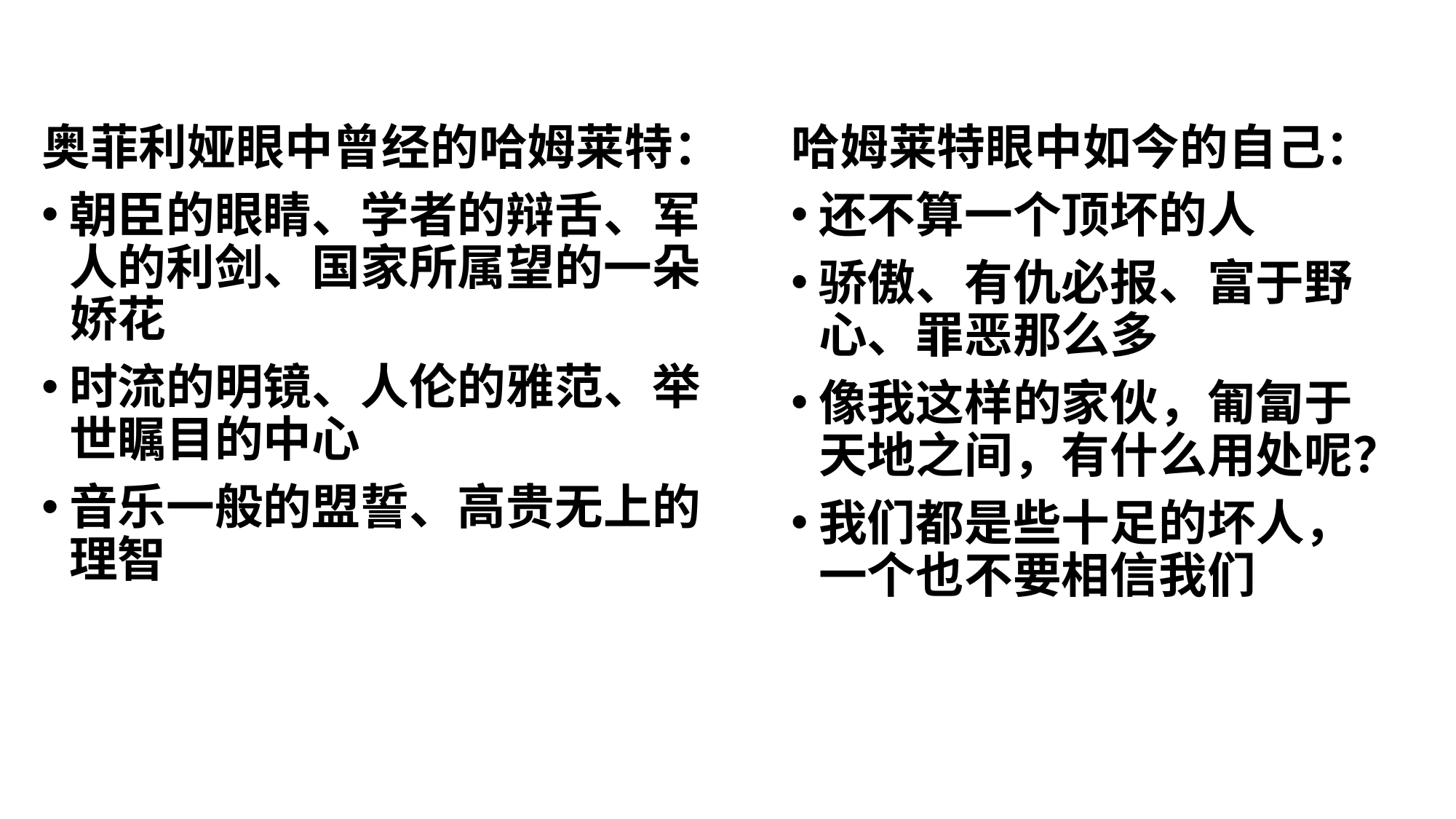

奥菲利娅眼中曾经的哈姆莱特：
朝臣的眼睛、学者的辩舌、军人的利剑、国家所属望的一朵娇花
时流的明镜、人伦的雅范、举世瞩目的中心
音乐一般的盟誓、高贵无上的理智

哈姆莱特眼中如今的自己：
还不算一个顶坏的人
骄傲、有仇必报、富于野心、罪恶那么多
像我这样的家伙，匍匐于天地之间，有什么用处呢？
我们都是些十足的坏人，一个也不要相信我们